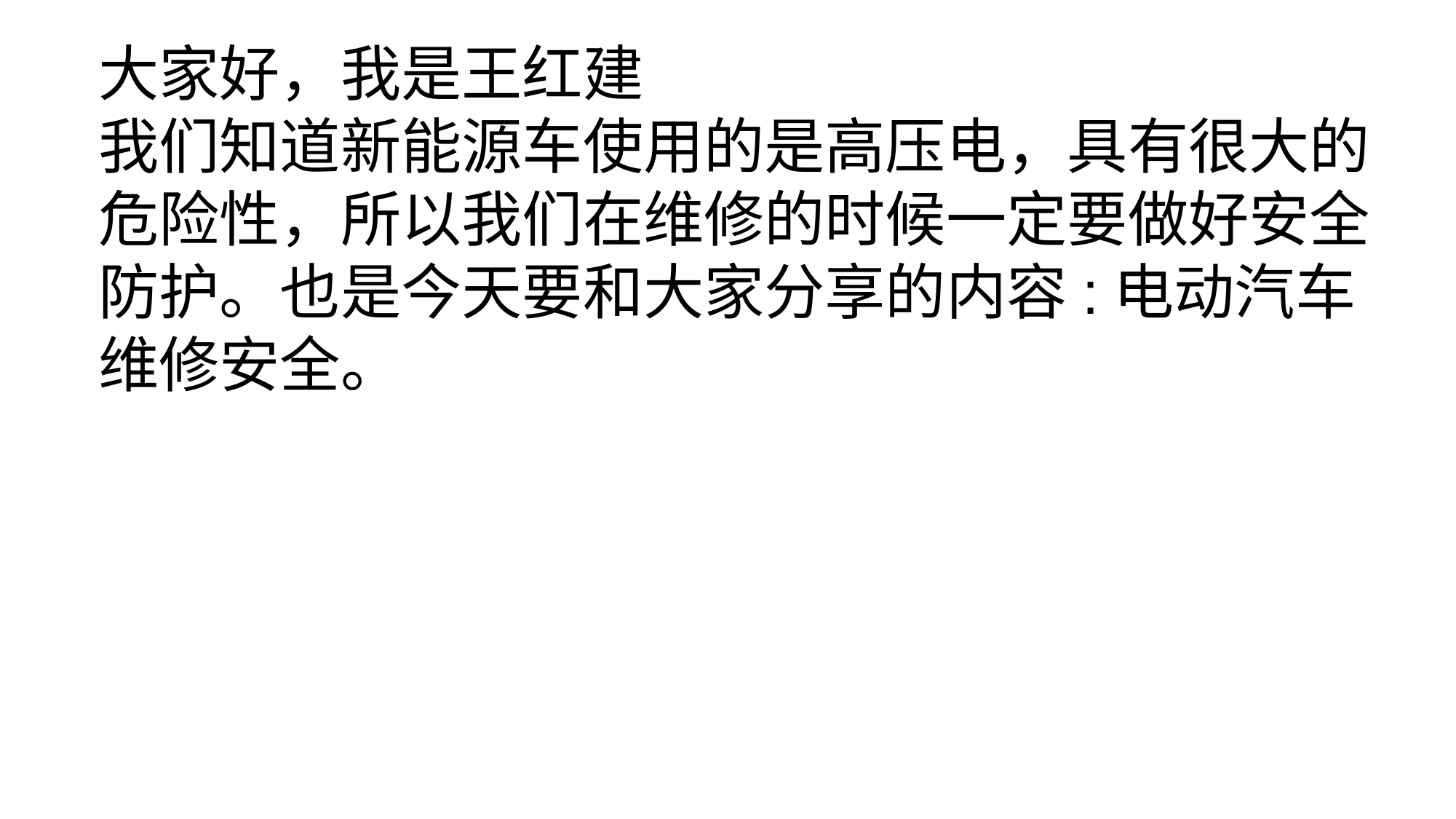

大家好，我是王红建
我们知道新能源车使用的是高压电，具有很大的危险性，所以我们在维修的时候一定要做好安全防护。也是今天要和大家分享的内容:电动汽车维修安全。